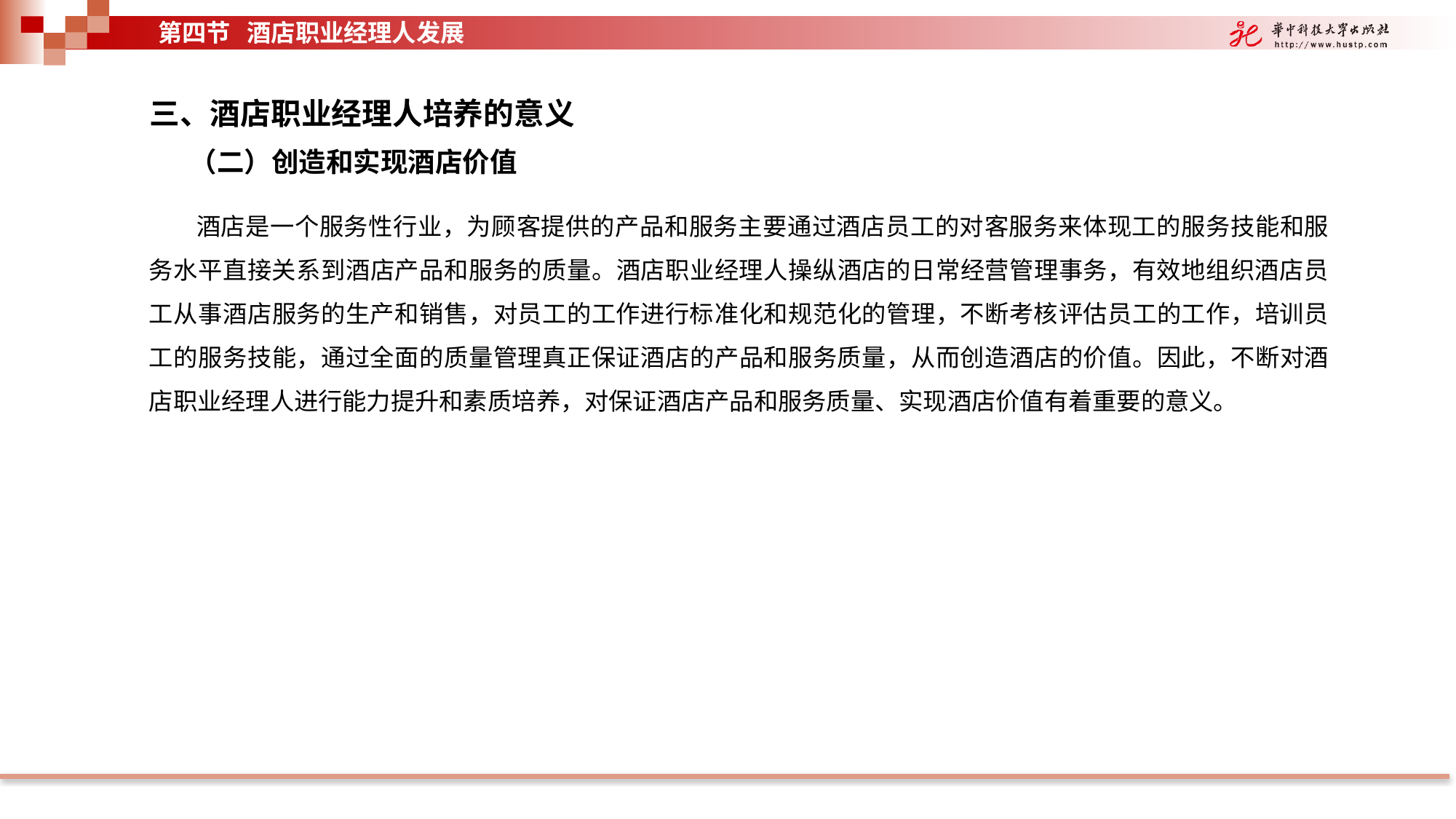

第四节   酒店职业经理人发展
三、酒店职业经理人培养的意义
（二）创造和实现酒店价值
       酒店是一个服务性行业，为顾客提供的产品和服务主要通过酒店员工的对客服务来体现工的服务技能和服务水平直接关系到酒店产品和服务的质量。酒店职业经理人操纵酒店的日常经营管理事务，有效地组织酒店员工从事酒店服务的生产和销售，对员工的工作进行标准化和规范化的管理，不断考核评估员工的工作，培训员工的服务技能，通过全面的质量管理真正保证酒店的产品和服务质量，从而创造酒店的价值。因此，不断对酒店职业经理人进行能力提升和素质培养，对保证酒店产品和服务质量、实现酒店价值有着重要的意义。